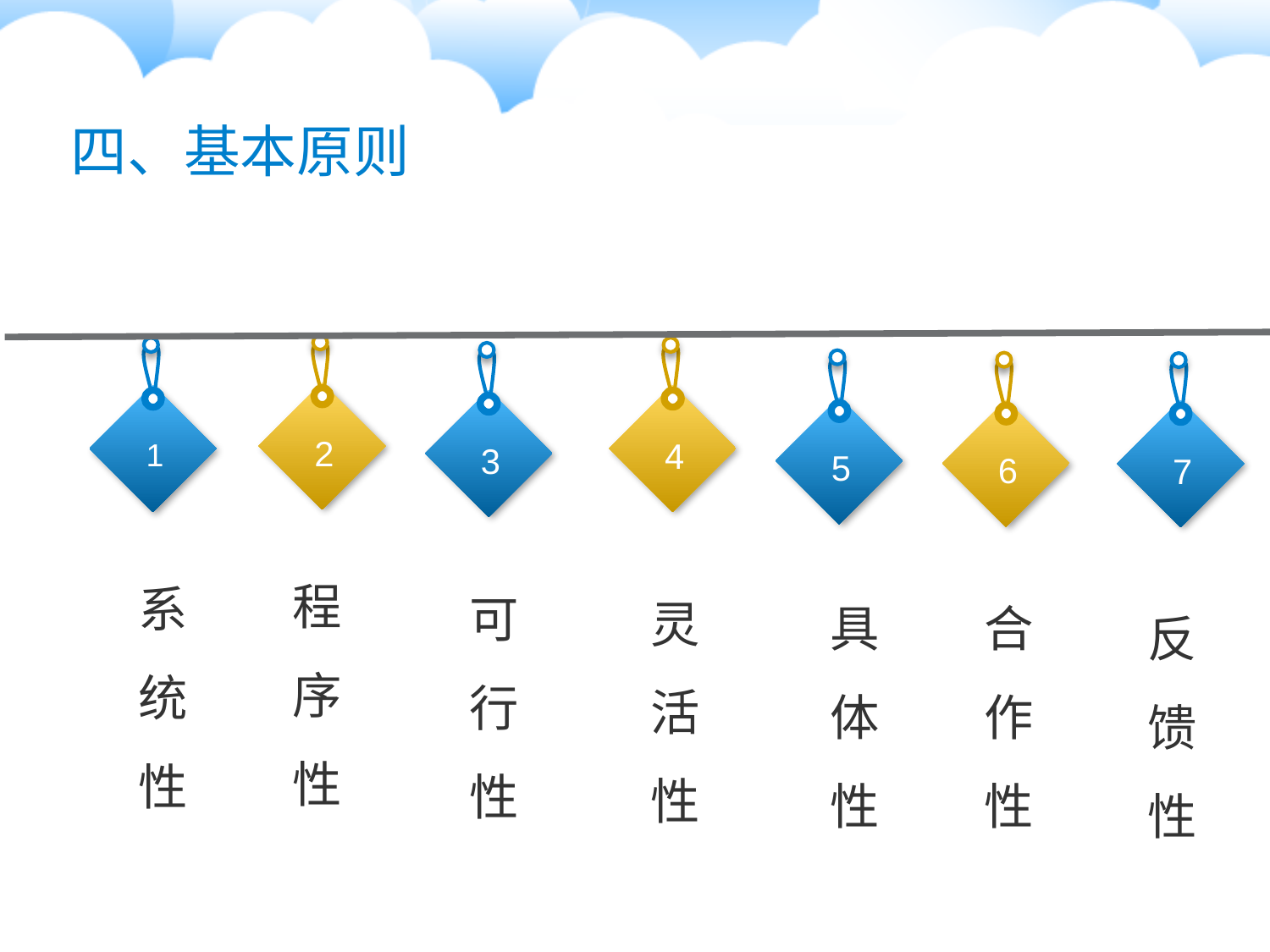

四、基本原则

2

4

1

3

5

6

7
程
序
性
系
统
性
可
行
性
灵
活
性
具
体
性
合
作
性
反
馈
性